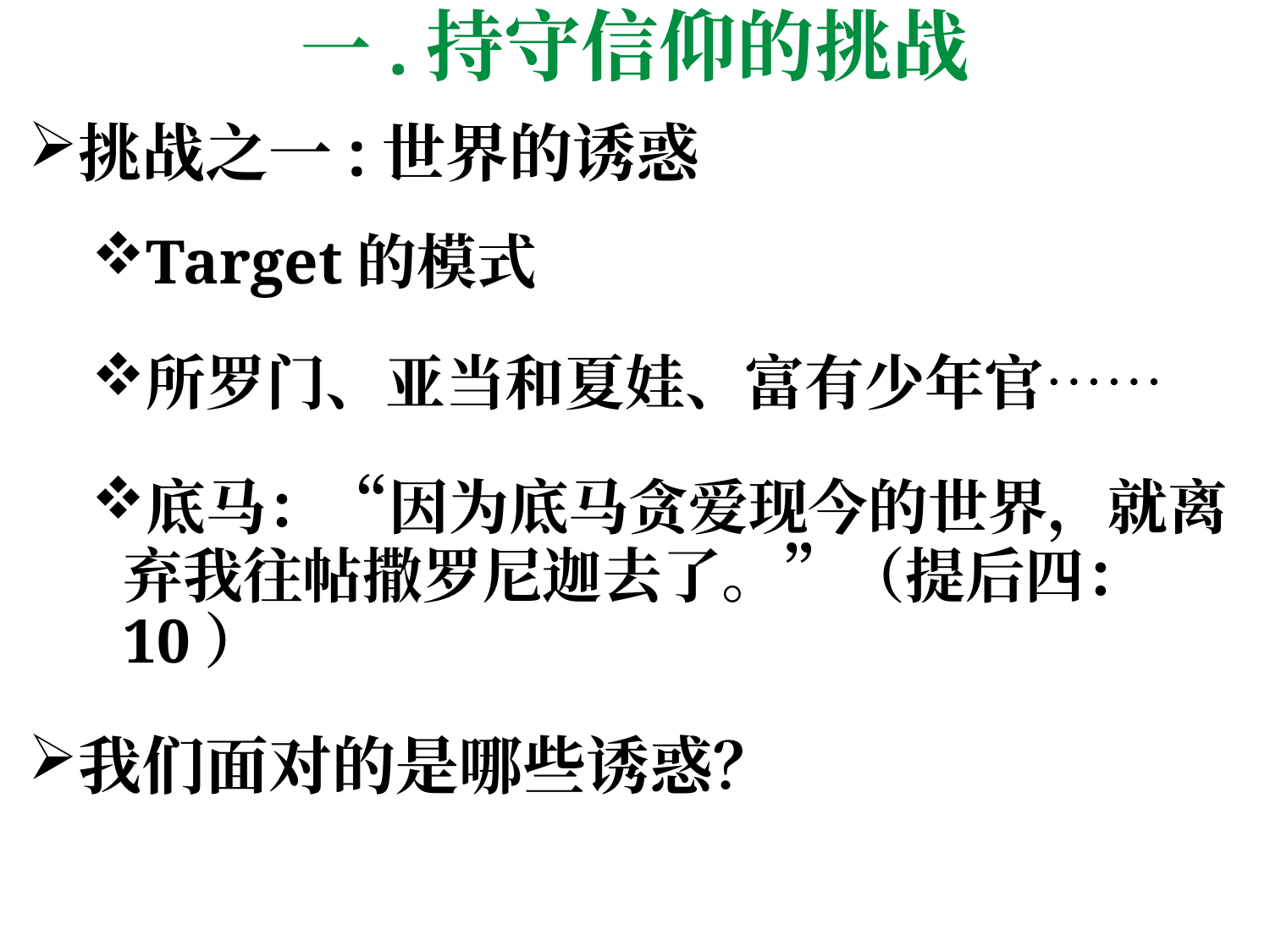

# 一.持守信仰的挑战
挑战之一:世界的诱惑

Target的模式

所罗门、亚当和夏娃、富有少年官……

底马：“因为底马贪爱现今的世界，就离弃我往帖撒罗尼迦去了。”（提后四：10）

我们面对的是哪些诱惑？